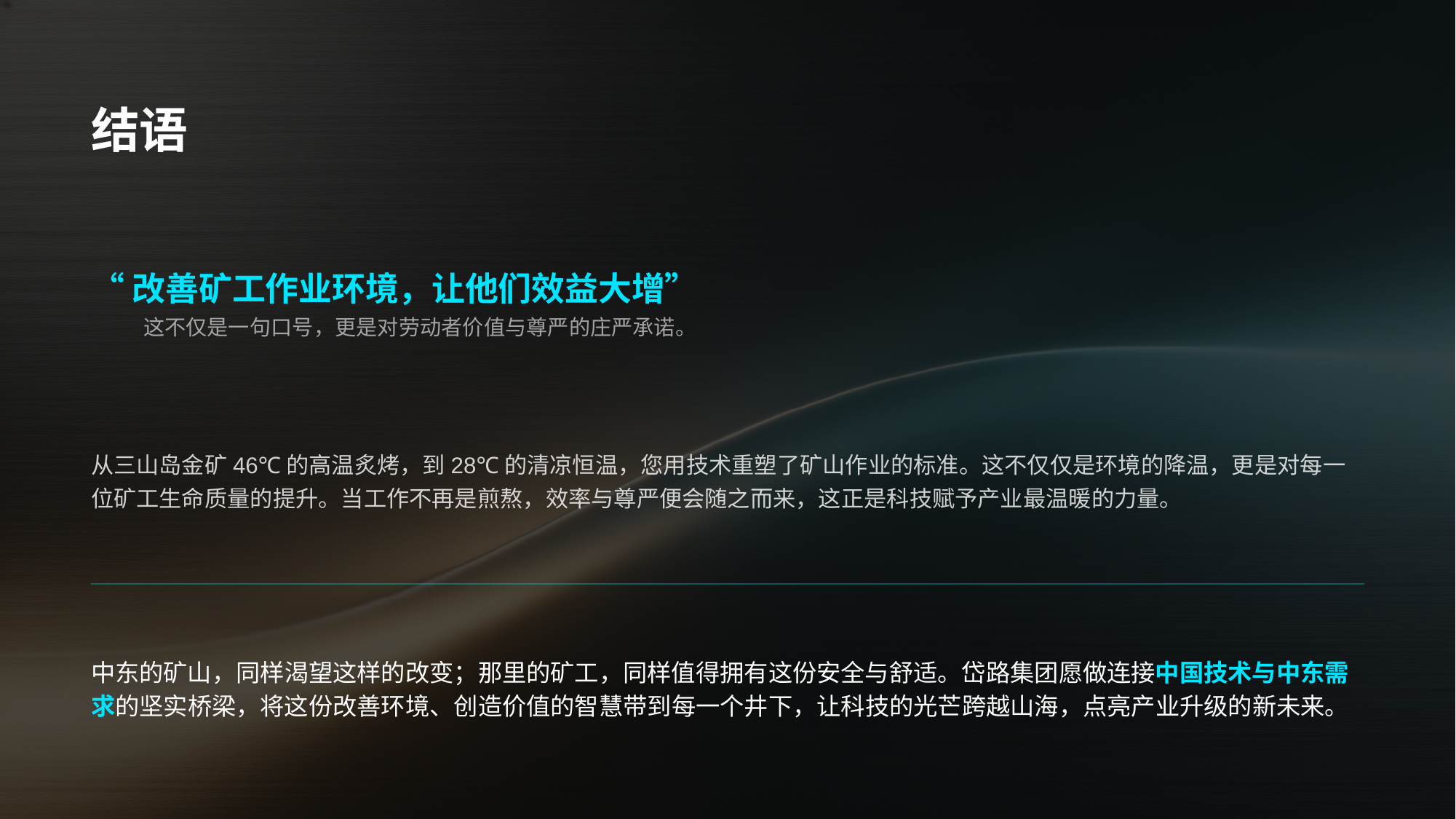

结语
“改善矿工作业环境，让他们效益大增”
—— 这不仅是一句口号，更是对劳动者价值与尊严的庄严承诺。
从三山岛金矿46℃的高温炙烤，到28℃的清凉恒温，您用技术重塑了矿山作业的标准。这不仅仅是环境的降温，更是对每一位矿工生命质量的提升。当工作不再是煎熬，效率与尊严便会随之而来，这正是科技赋予产业最温暖的力量。
中东的矿山，同样渴望这样的改变；那里的矿工，同样值得拥有这份安全与舒适。岱路集团愿做连接中国技术与中东需求的坚实桥梁，将这份改善环境、创造价值的智慧带到每一个井下，让科技的光芒跨越山海，点亮产业升级的新未来。